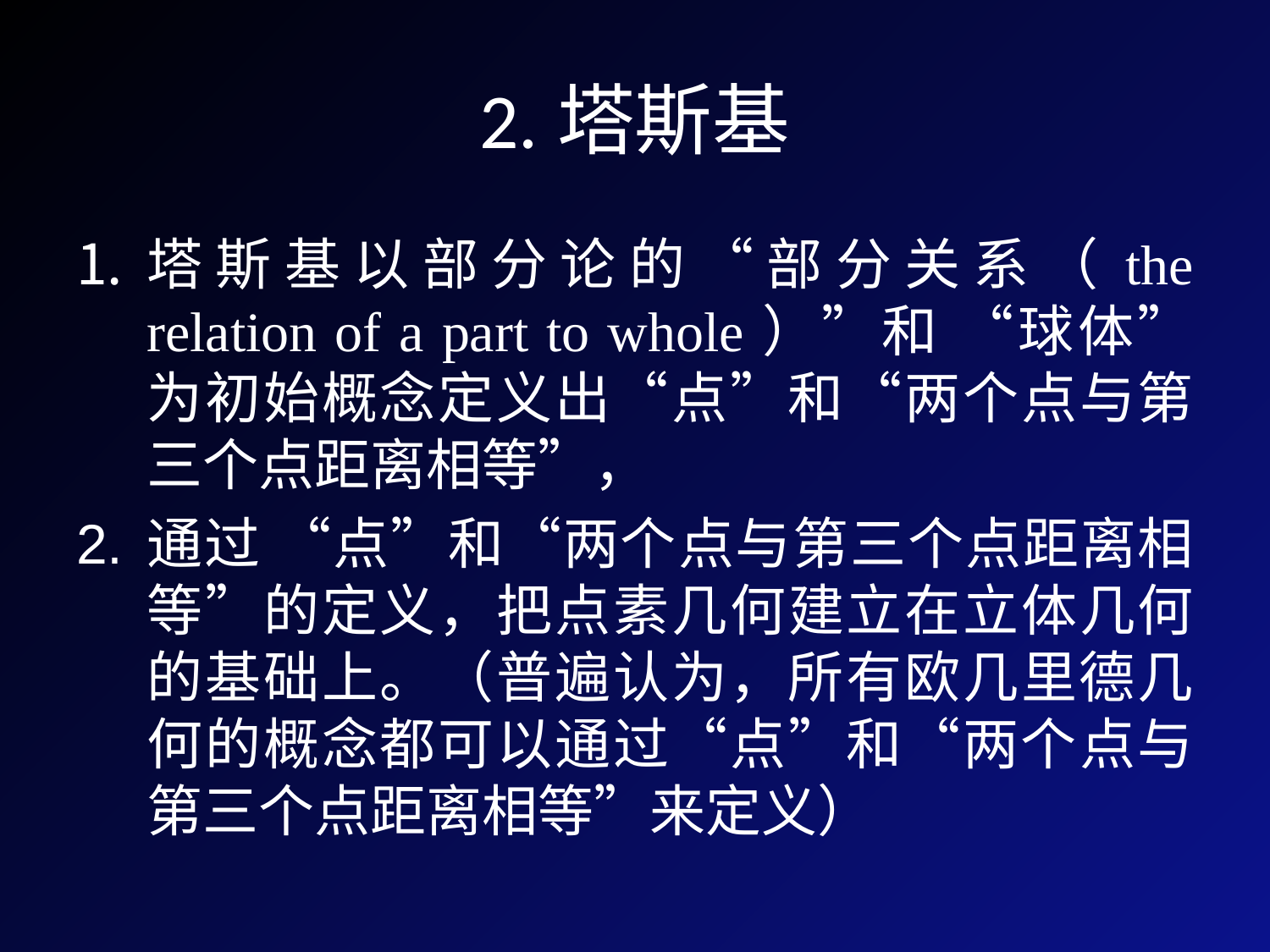

# 2.塔斯基
塔斯基以部分论的“部分关系（the relation of a part to whole）”和 “球体”为初始概念定义出“点”和“两个点与第三个点距离相等”，
通过 “点”和“两个点与第三个点距离相等”的定义，把点素几何建立在立体几何的基础上。（普遍认为，所有欧几里德几何的概念都可以通过“点”和“两个点与第三个点距离相等”来定义）